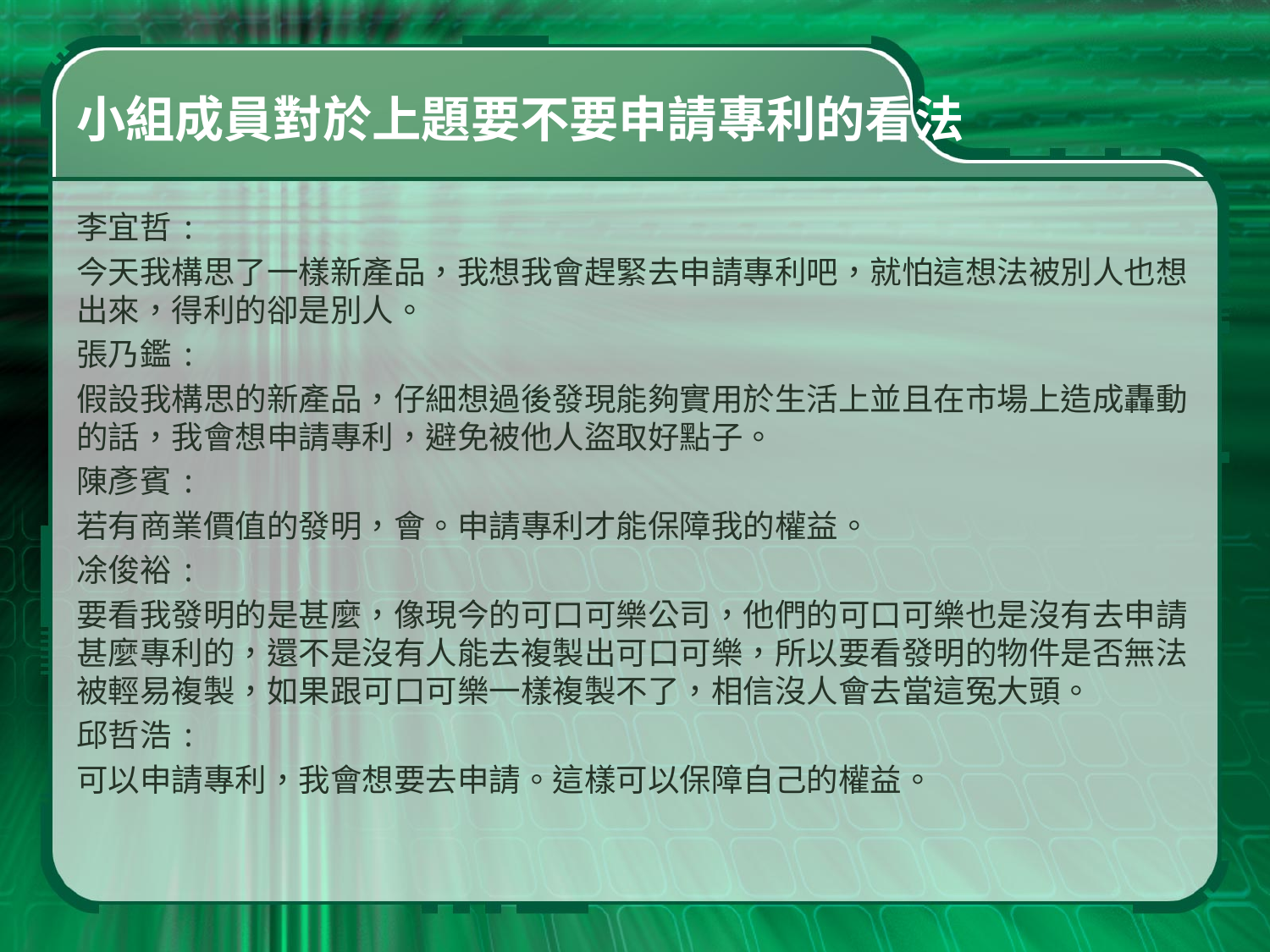

# 小組成員對於上題要不要申請專利的看法
李宜哲:
今天我構思了一樣新產品，我想我會趕緊去申請專利吧，就怕這想法被別人也想出來，得利的卻是別人。
張乃鑑:
假設我構思的新產品，仔細想過後發現能夠實用於生活上並且在市場上造成轟動的話，我會想申請專利，避免被他人盜取好點子。
陳彥賓:
若有商業價值的發明，會。申請專利才能保障我的權益。
凃俊裕:
要看我發明的是甚麼，像現今的可口可樂公司，他們的可口可樂也是沒有去申請甚麼專利的，還不是沒有人能去複製出可口可樂，所以要看發明的物件是否無法被輕易複製，如果跟可口可樂一樣複製不了，相信沒人會去當這冤大頭。
邱哲浩:
可以申請專利，我會想要去申請。這樣可以保障自己的權益。